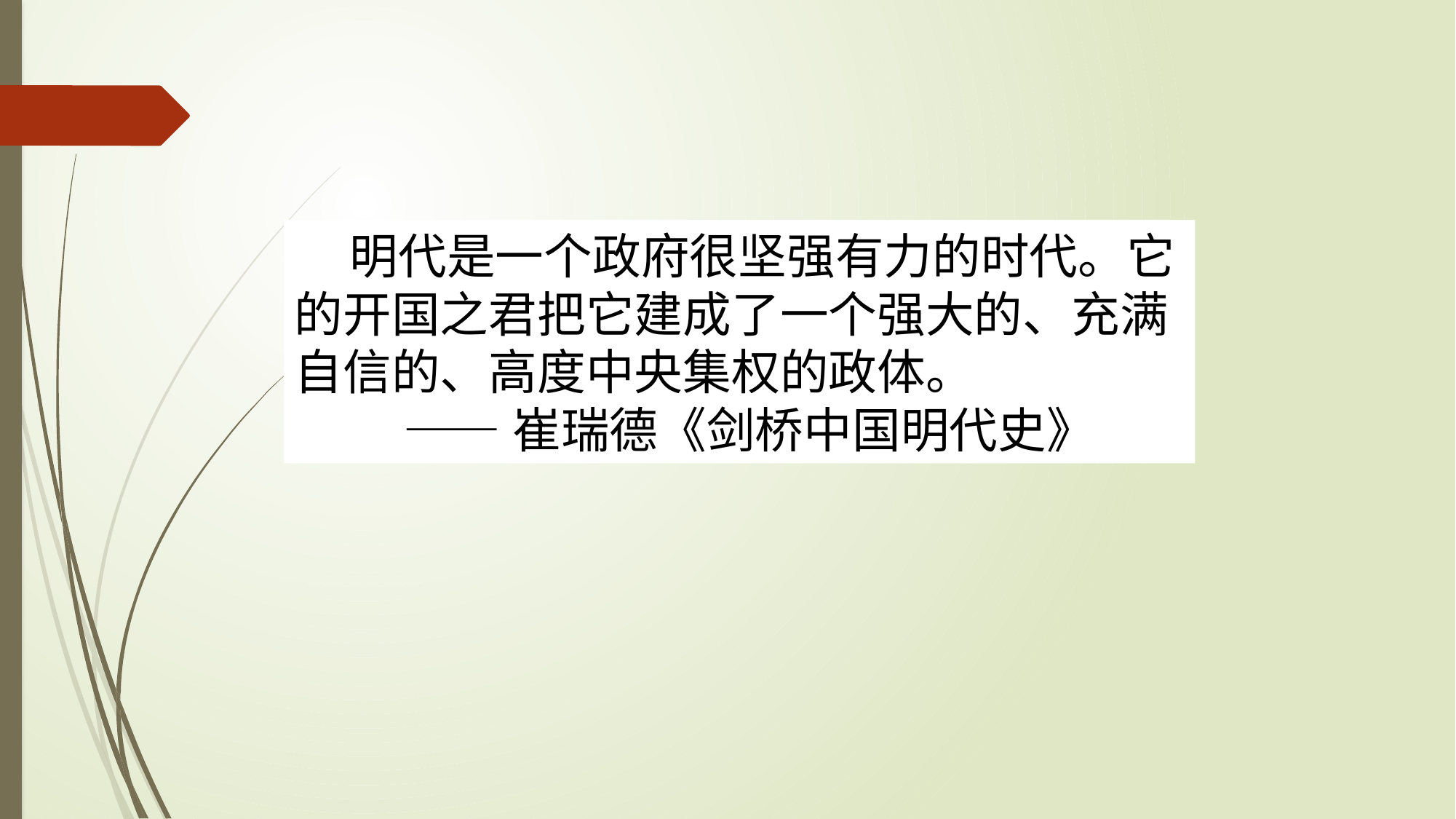

明代是一个政府很坚强有力的时代。它的开国之君把它建成了一个强大的、充满自信的、高度中央集权的政体。
          ——崔瑞德《剑桥中国明代史》